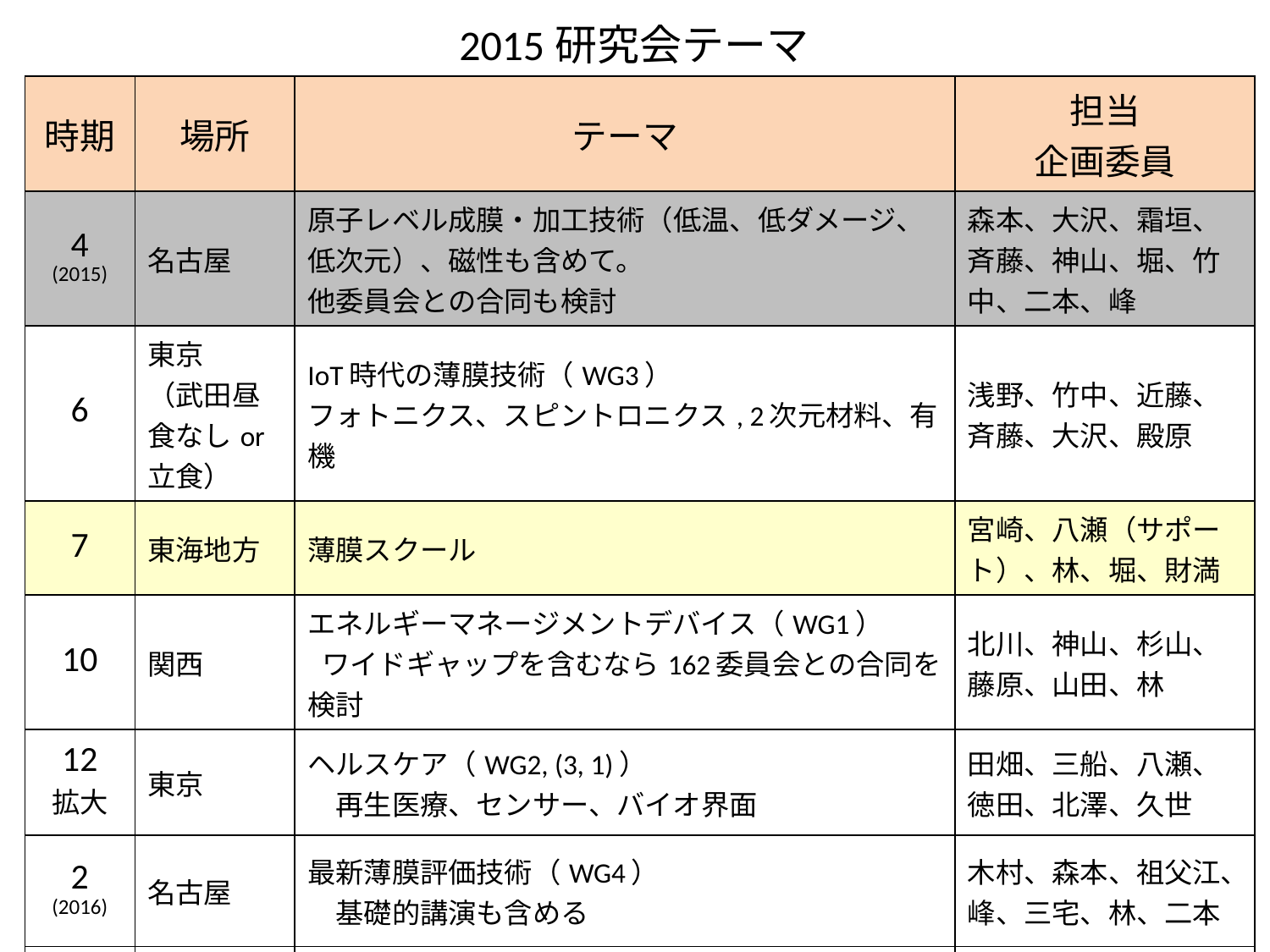

2015研究会テーマ
| 時期 | 場所 | テーマ | 担当 企画委員 |
| --- | --- | --- | --- |
| 4 (2015) | 名古屋 | 原子レベル成膜・加工技術（低温、低ダメージ、低次元）、磁性も含めて。 他委員会との合同も検討 | 森本、大沢、霜垣、斉藤、神山、堀、竹中、二本、峰 |
| 6 | 東京 （武田昼食なしor立食） | IoT時代の薄膜技術（WG3） フォトニクス、スピントロニクス, 2次元材料、有機 | 浅野、竹中、近藤、斉藤、大沢、殿原 |
| 7 | 東海地方 | 薄膜スクール | 宮崎、八瀬（サポート）、林、堀、財満 |
| 10 | 関西 | エネルギーマネージメントデバイス（WG1） ワイドギャップを含むなら162委員会との合同を検討 | 北川、神山、杉山、藤原、山田、林 |
| 12 拡大 | 東京 | ヘルスケア（WG2, (3, 1)） 　再生医療、センサー、バイオ界面 | 田畑、三船、八瀬、徳田、北澤、久世 |
| 2 (2016) | 名古屋 | 最新薄膜評価技術（WG4） 　基礎的講演も含める | 木村、森本、祖父江、峰、三宅、林、二本 |
| 4 (2016) | 東京 | 先端薄膜低温・高速形成技術（WG合同） 　ALD装置・デバイス関連、その場観察 | 森本、中村、鈴木、浅野、岡野 |